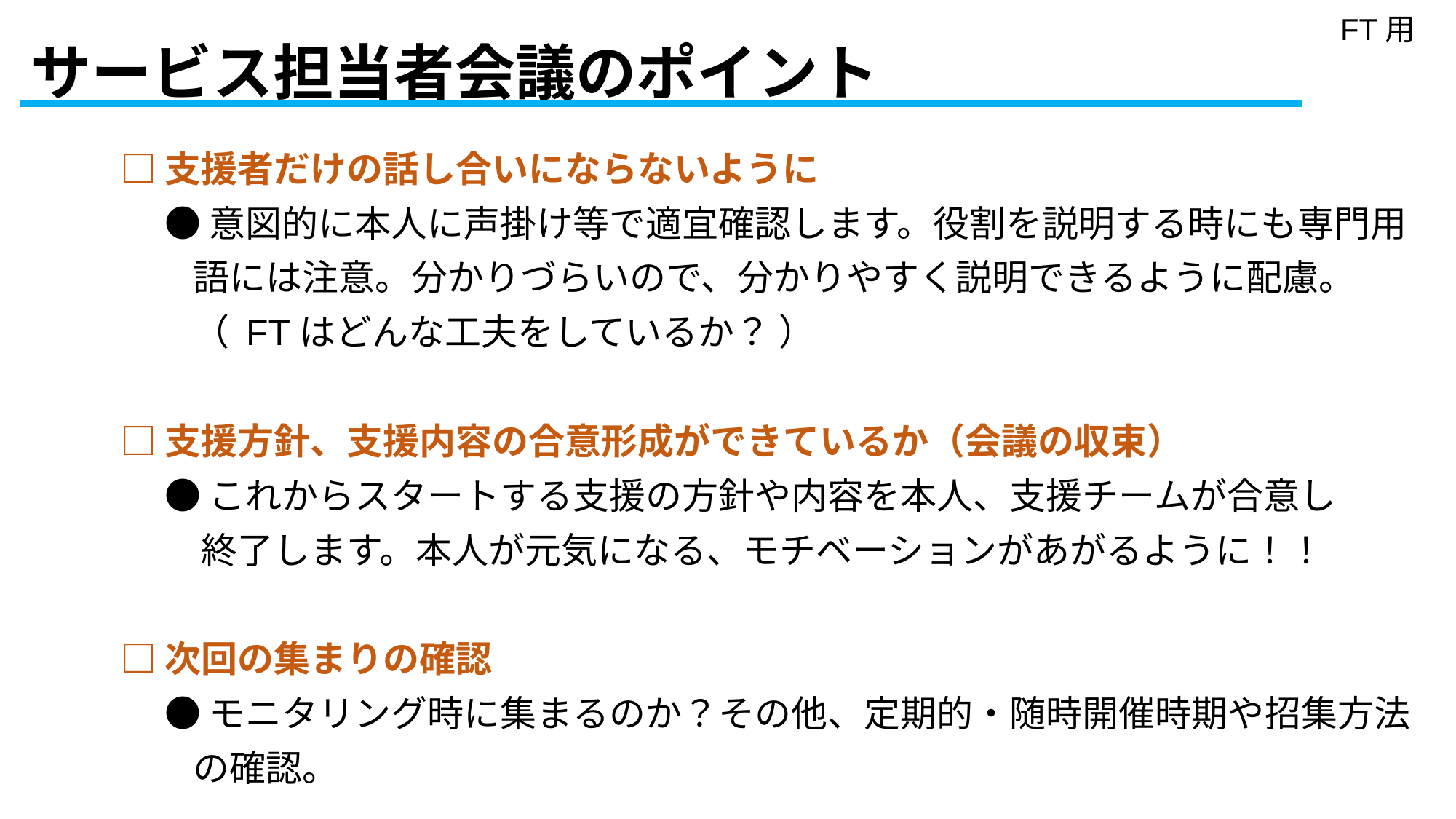

FT用
# サービス担当者会議のポイント
　□ 支援者だけの話し合いにならないように
　　 ● 意図的に本人に声掛け等で適宜確認します。役割を説明する時にも専門用
　　　語には注意。分かりづらいので、分かりやすく説明できるように配慮。
　　　（ FTはどんな工夫をしているか？ ）

　□ 支援方針、支援内容の合意形成ができているか（会議の収束）
　　 ● これからスタートする支援の方針や内容を本人、支援チームが合意し
　　　 終了します。本人が元気になる、モチベーションがあがるように！！

　□ 次回の集まりの確認
　　 ● モニタリング時に集まるのか？その他、定期的・随時開催時期や招集方法
　　　の確認。